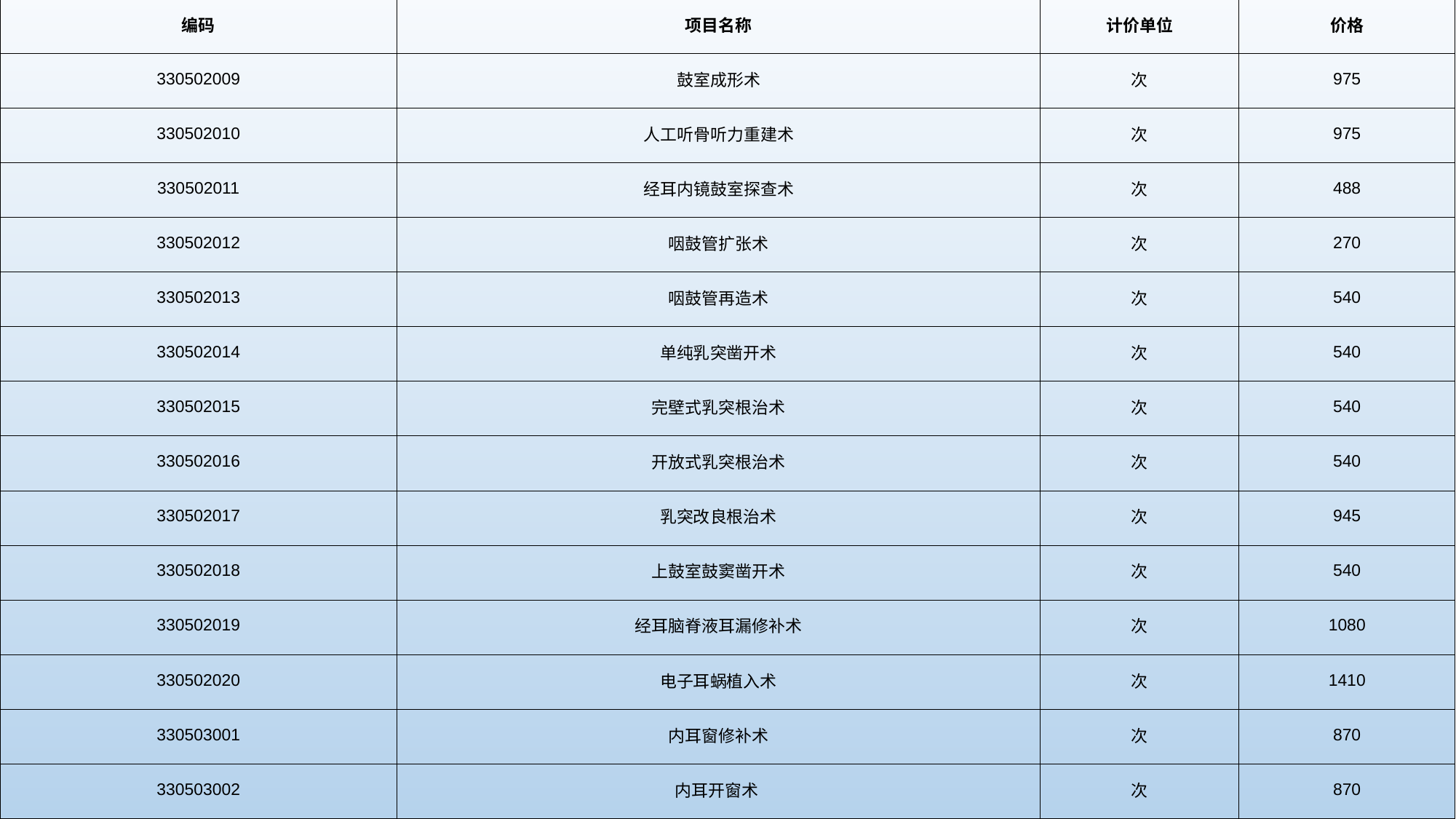

| 编码 | 项目名称 | 计价单位 | 价格 |
| --- | --- | --- | --- |
| 330502009 | 鼓室成形术 | 次 | 975 |
| 330502010 | 人工听骨听力重建术 | 次 | 975 |
| 330502011 | 经耳内镜鼓室探查术 | 次 | 488 |
| 330502012 | 咽鼓管扩张术 | 次 | 270 |
| 330502013 | 咽鼓管再造术 | 次 | 540 |
| 330502014 | 单纯乳突凿开术 | 次 | 540 |
| 330502015 | 完壁式乳突根治术 | 次 | 540 |
| 330502016 | 开放式乳突根治术 | 次 | 540 |
| 330502017 | 乳突改良根治术 | 次 | 945 |
| 330502018 | 上鼓室鼓窦凿开术 | 次 | 540 |
| 330502019 | 经耳脑脊液耳漏修补术 | 次 | 1080 |
| 330502020 | 电子耳蜗植入术 | 次 | 1410 |
| 330503001 | 内耳窗修补术 | 次 | 870 |
| 330503002 | 内耳开窗术 | 次 | 870 |